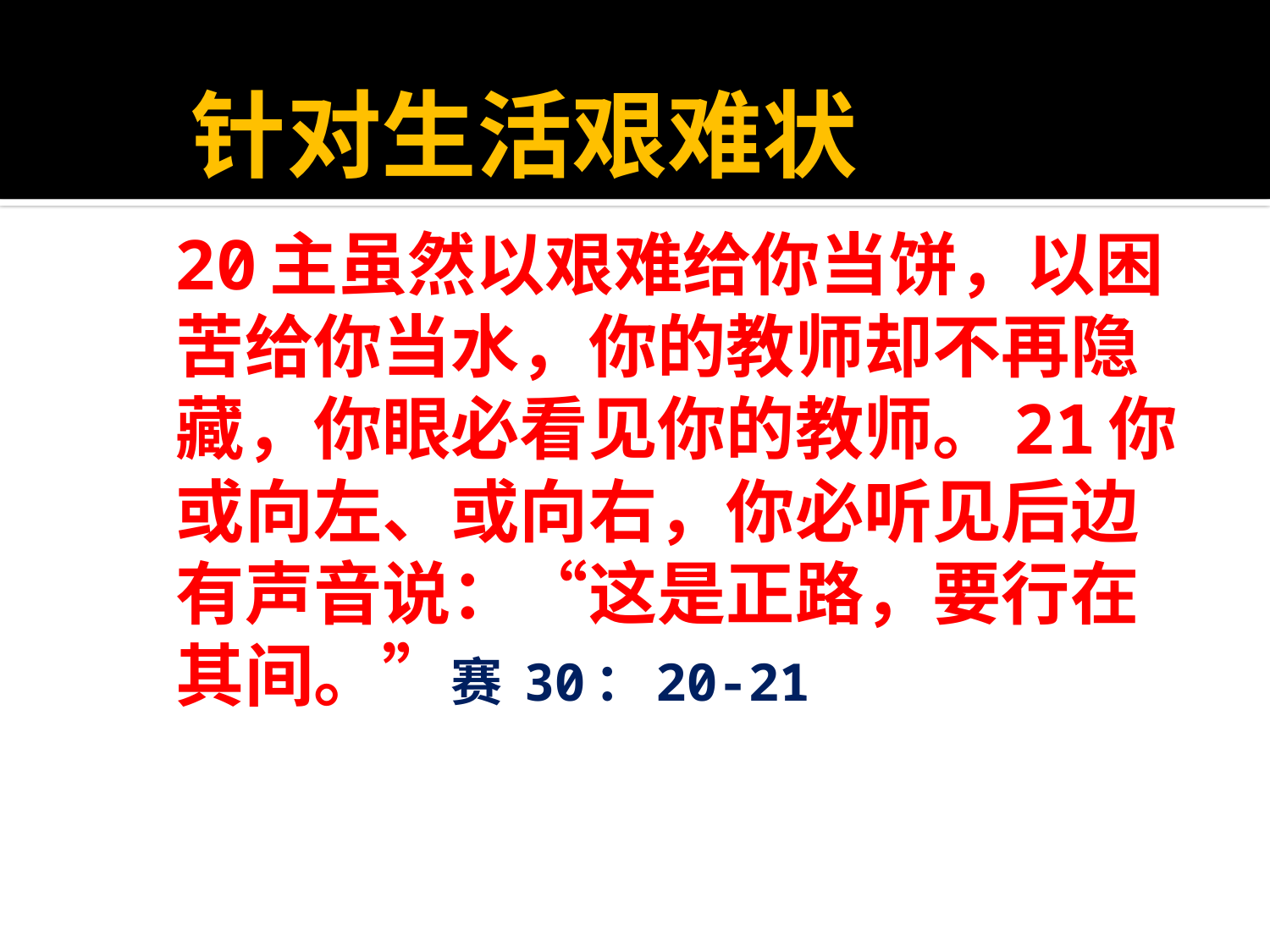

针对生活艰难状
 20主虽然以艰难给你当饼，以困苦给你当水，你的教师却不再隐藏，你眼必看见你的教师。21你或向左、或向右，你必听见后边有声音说：“这是正路，要行在其间。”赛 30：20-21